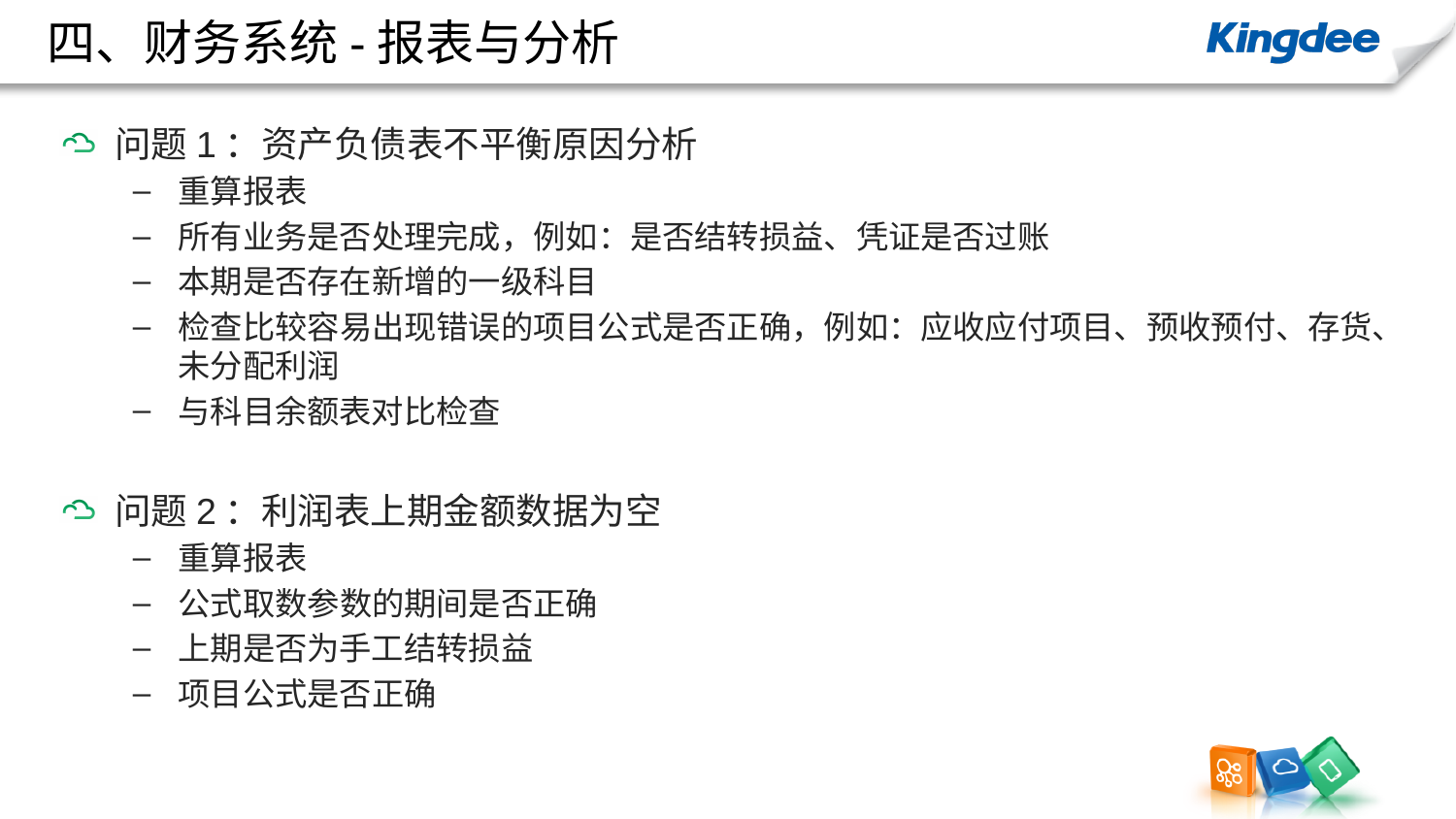

四、财务系统-报表与分析
问题1：资产负债表不平衡原因分析
重算报表
所有业务是否处理完成，例如：是否结转损益、凭证是否过账
本期是否存在新增的一级科目
检查比较容易出现错误的项目公式是否正确，例如：应收应付项目、预收预付、存货、未分配利润
与科目余额表对比检查

问题2：利润表上期金额数据为空
重算报表
公式取数参数的期间是否正确
上期是否为手工结转损益
项目公式是否正确